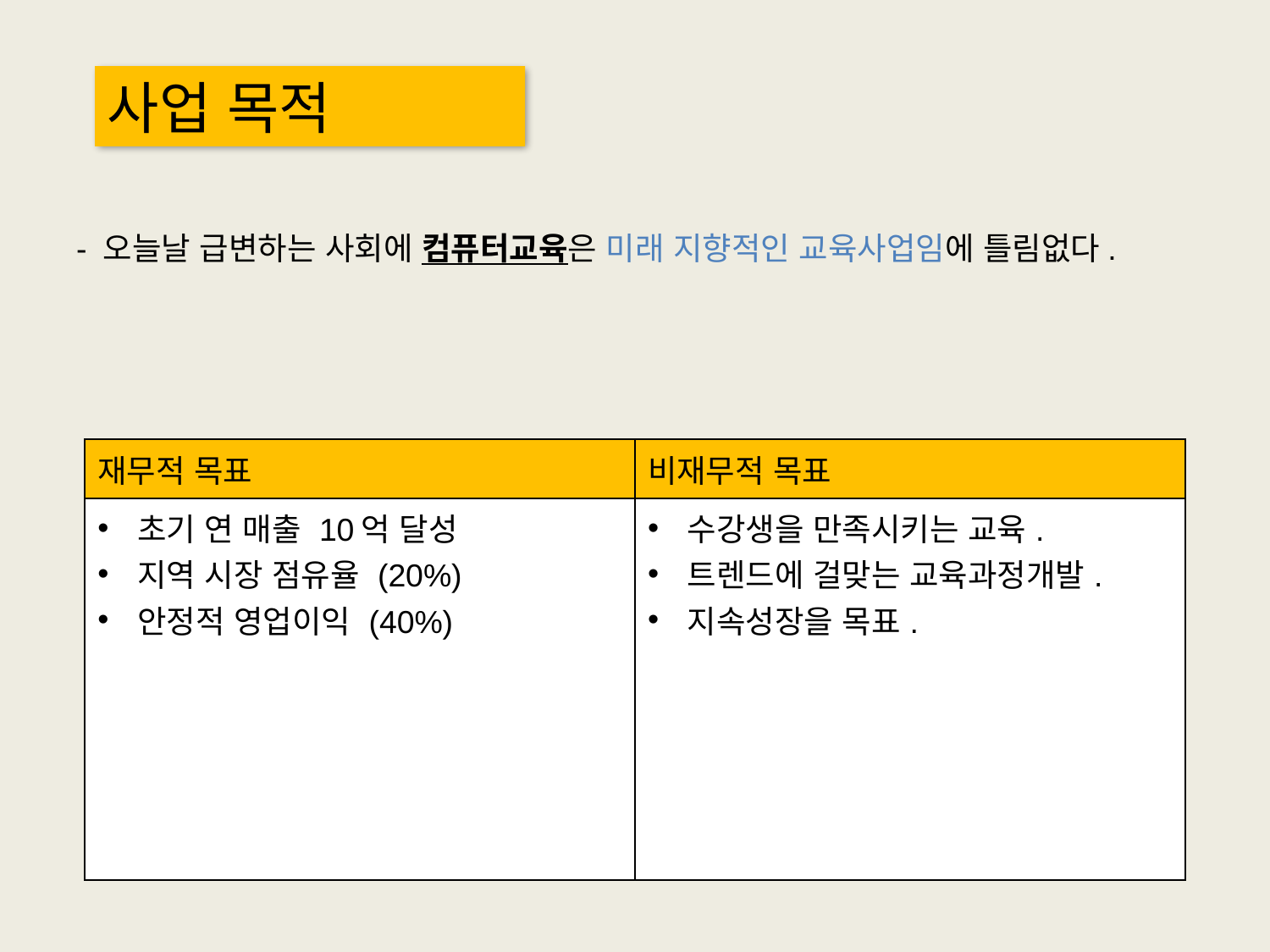

사업 목적
- 오늘날 급변하는 사회에 컴퓨터교육은 미래 지향적인 교육사업임에 틀림없다.
| 재무적 목표 | 비재무적 목표 |
| --- | --- |
| 초기 연 매출 10억 달성 지역 시장 점유율 (20%) 안정적 영업이익 (40%) | 수강생을 만족시키는 교육. 트렌드에 걸맞는 교육과정개발. 지속성장을 목표. |